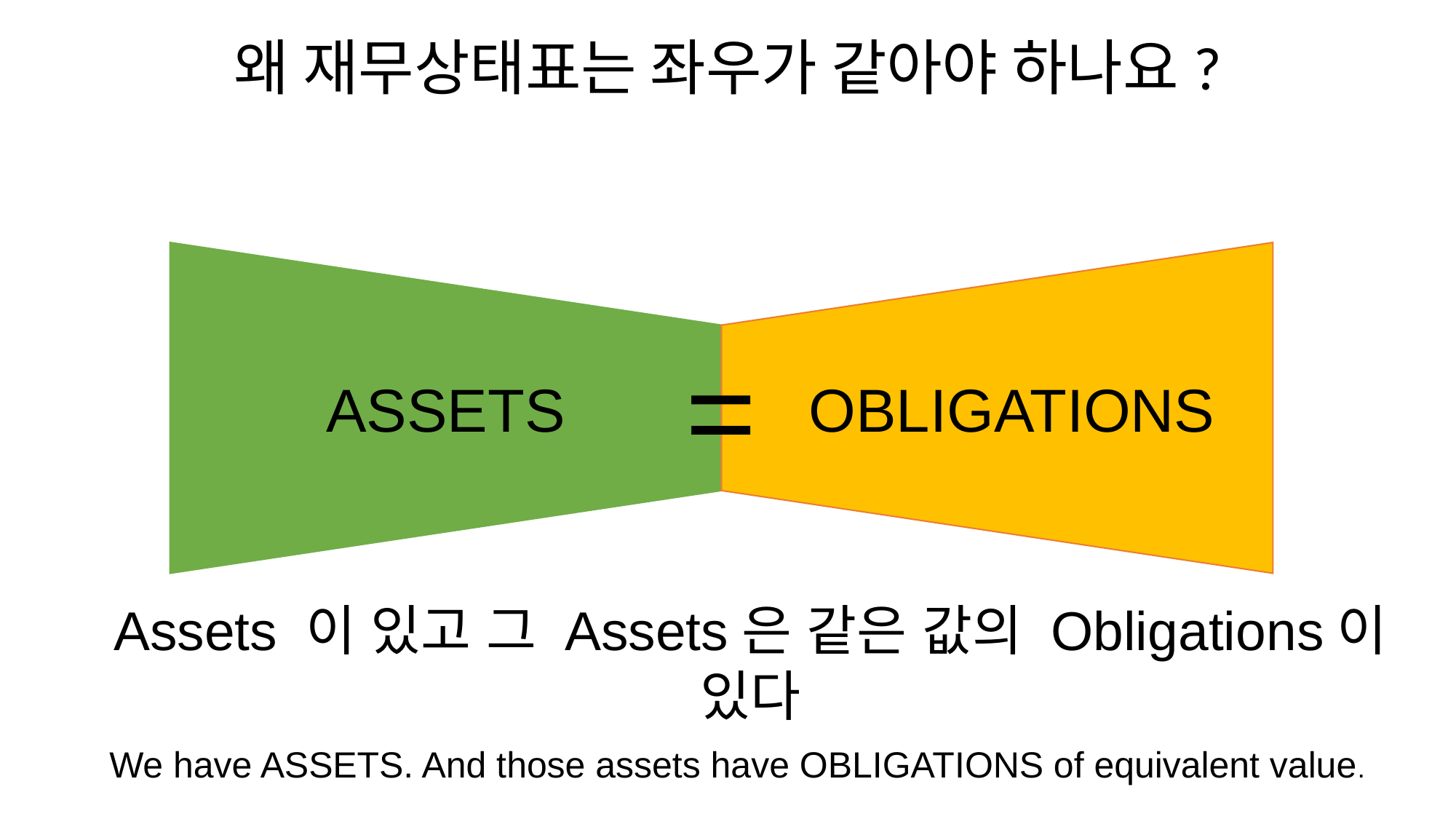

왜 재무상태표는 좌우가 같아야 하나요?

=
ASSETS
OBLIGATIONS
Assets 이 있고 그 Assets은 같은 값의 Obligations이 있다
We have ASSETS. And those assets have OBLIGATIONS of equivalent value.